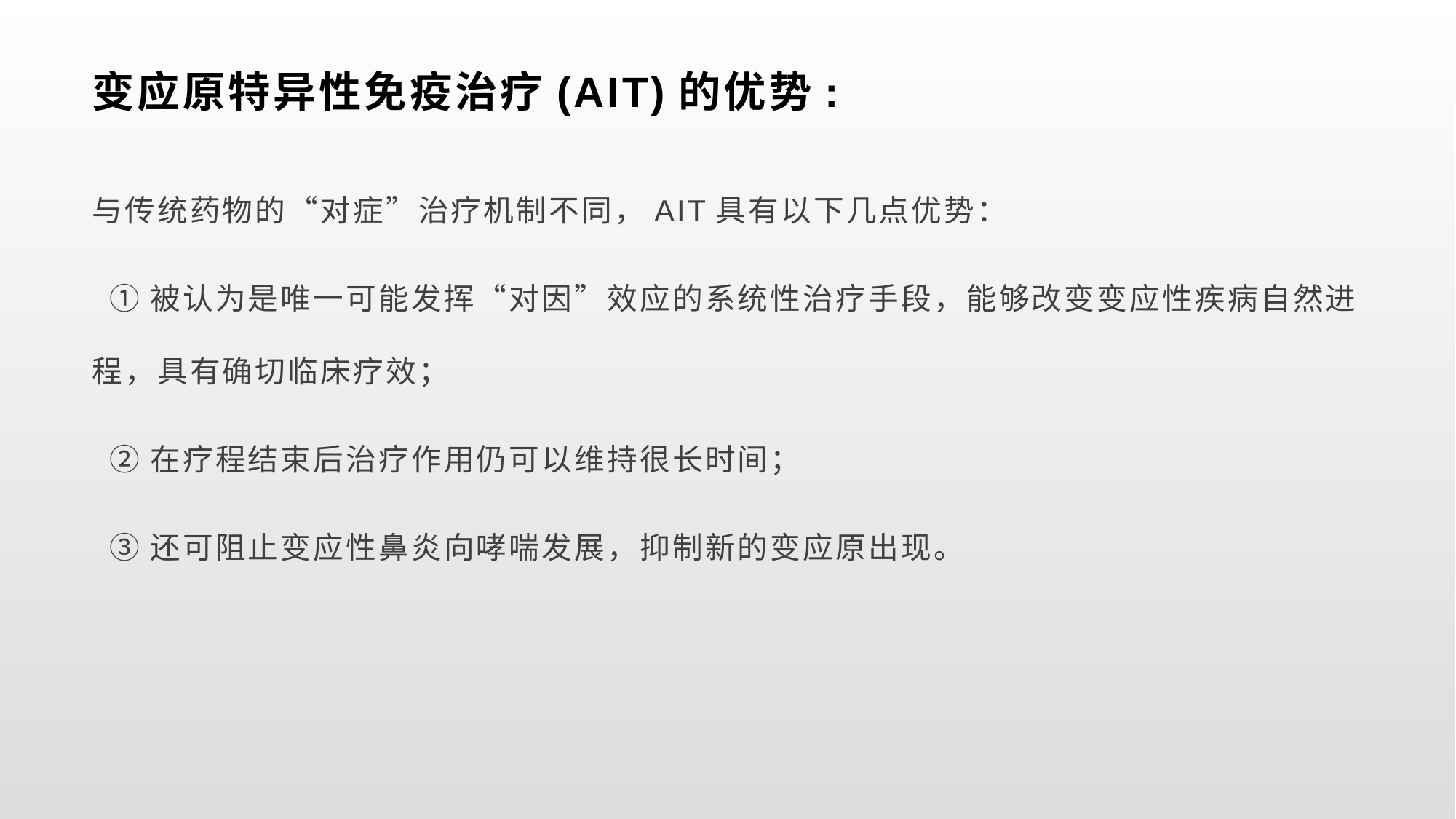

# 变应原特异性免疫治疗(AIT)的优势:
与传统药物的“对症”治疗机制不同，AIT具有以下几点优势：
  ①被认为是唯一可能发挥“对因”效应的系统性治疗手段，能够改变变应性疾病自然进程，具有确切临床疗效；
  ②在疗程结束后治疗作用仍可以维持很长时间；
  ③还可阻止变应性鼻炎向哮喘发展，抑制新的变应原出现。